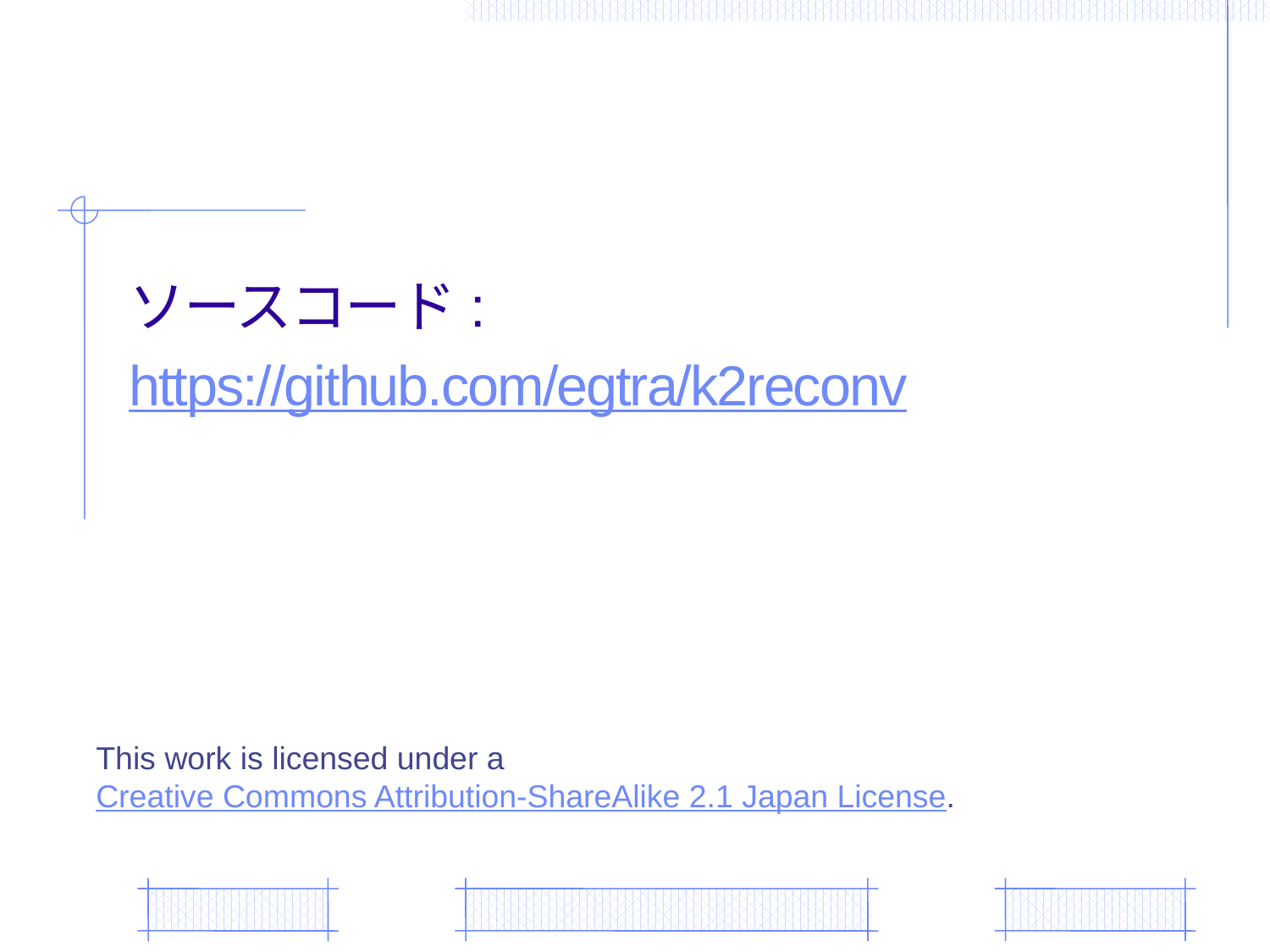

ソースコード:
https://github.com/egtra/k2reconv
This work is licensed under a Creative Commons Attribution-ShareAlike 2.1 Japan License.